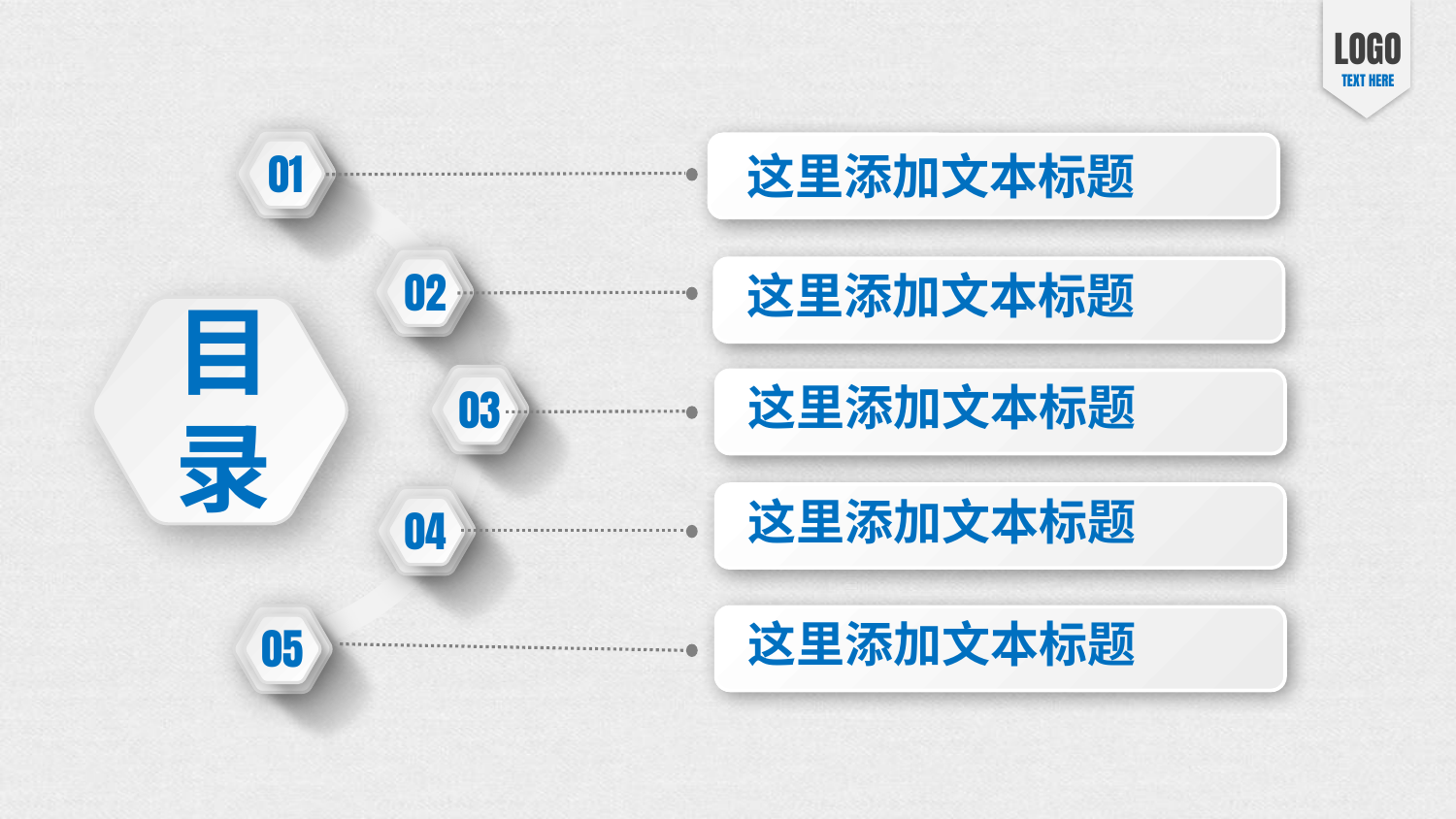

01

这里添加文本标题

02
这里添加文本标题

目录

03
这里添加文本标题

04
这里添加文本标题

05
这里添加文本标题